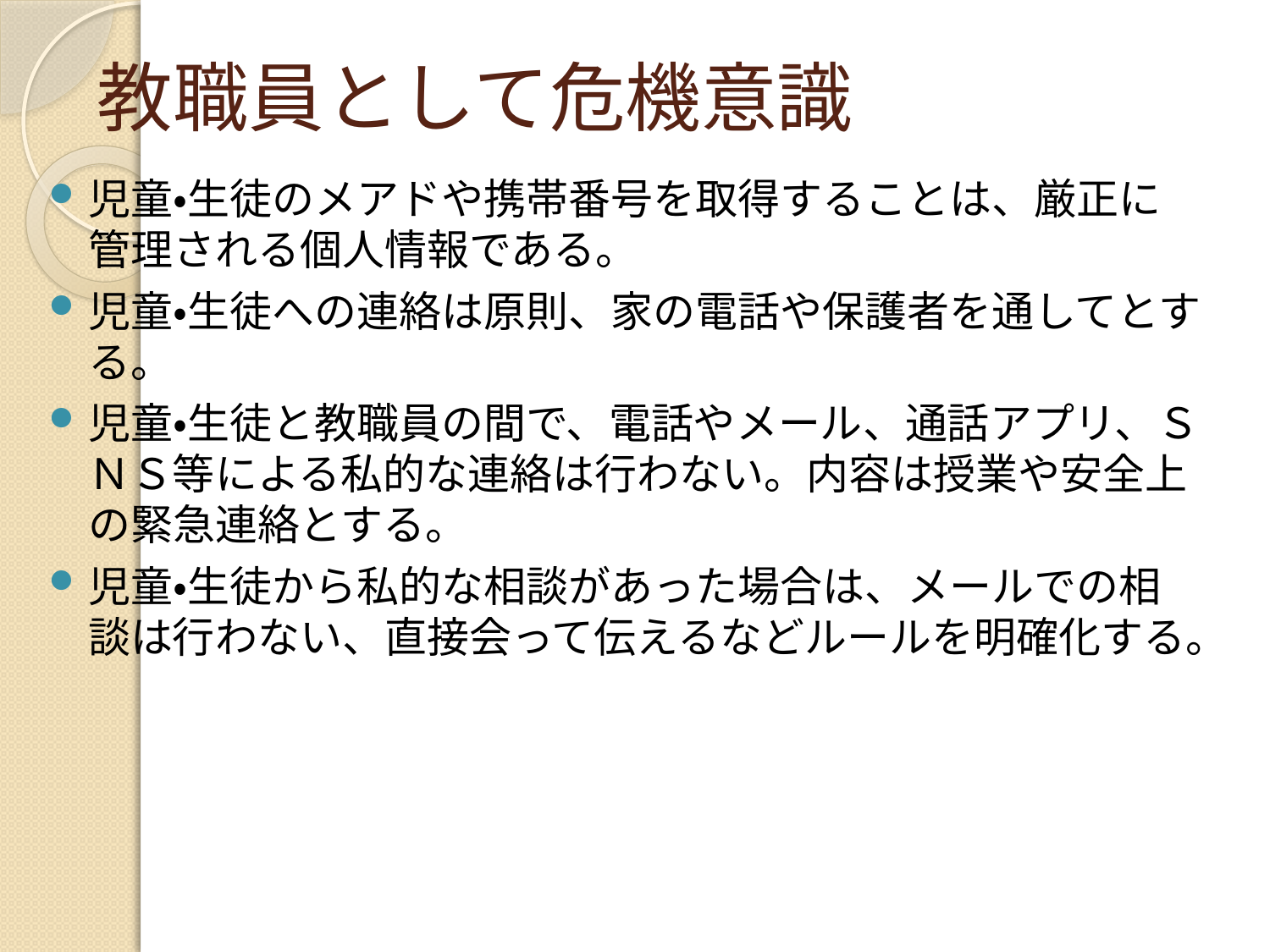

# 教職員として危機意識
児童・生徒のメアドや携帯番号を取得することは、厳正に管理される個人情報である。
児童・生徒への連絡は原則、家の電話や保護者を通してとする。
児童・生徒と教職員の間で、電話やメール、通話アプリ、ＳＮＳ等による私的な連絡は行わない。内容は授業や安全上の緊急連絡とする。
児童・生徒から私的な相談があった場合は、メールでの相談は行わない、直接会って伝えるなどルールを明確化する。